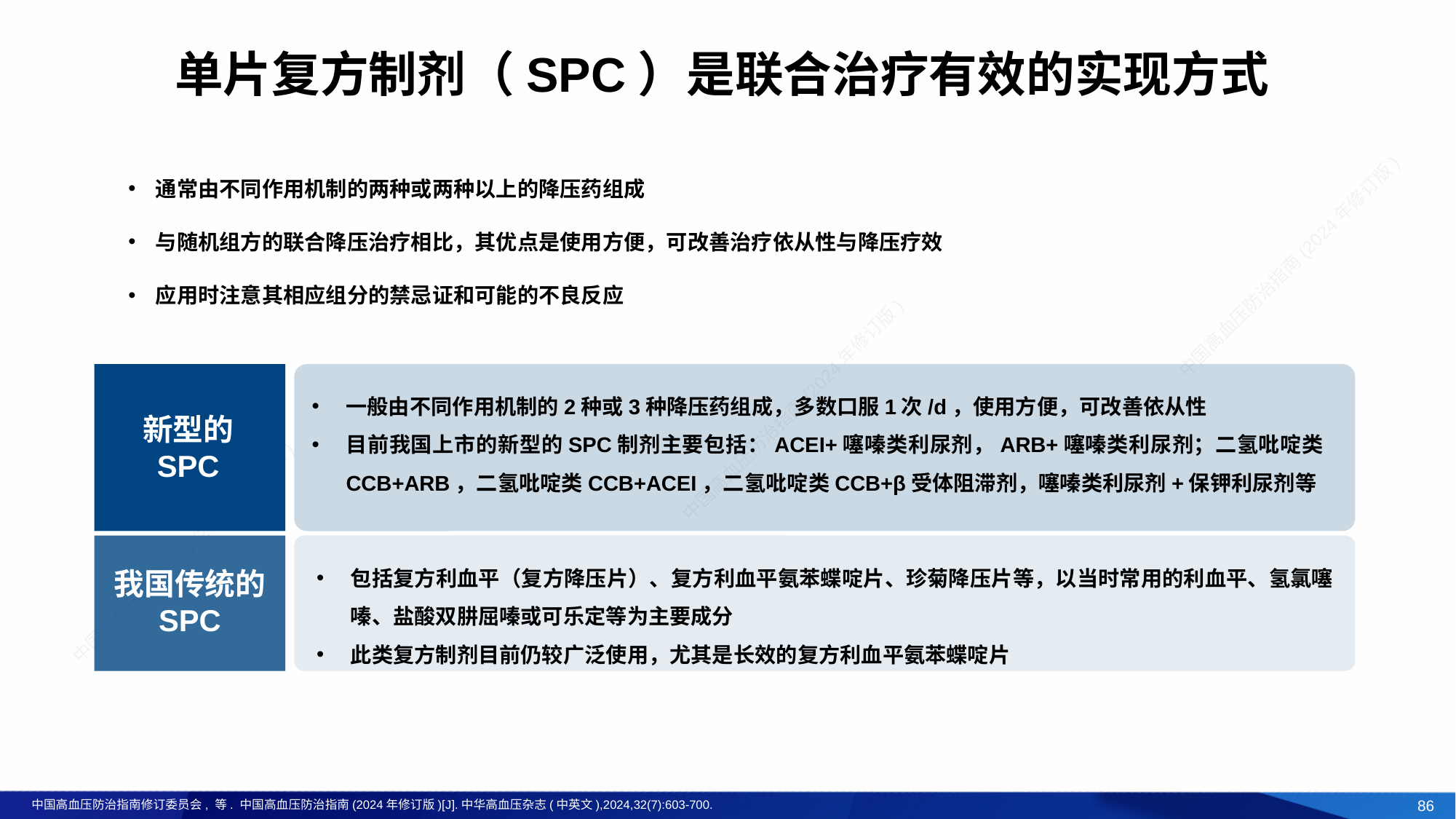

# 单片复方制剂（SPC）是联合治疗有效的实现方式
通常由不同作用机制的两种或两种以上的降压药组成
与随机组方的联合降压治疗相比，其优点是使用方便，可改善治疗依从性与降压疗效
应用时注意其相应组分的禁忌证和可能的不良反应

一般由不同作用机制的2种或3种降压药组成，多数口服1次/d，使用方便，可改善依从性
目前我国上市的新型的SPC制剂主要包括：ACEI+噻嗪类利尿剂，ARB+噻嗪类利尿剂；二氢吡啶类CCB+ARB，二氢吡啶类CCB+ACEI，二氢吡啶类CCB+β受体阻滞剂，噻嗪类利尿剂+保钾利尿剂等
新型的
SPC

包括复方利血平（复方降压片）、复方利血平氨苯蝶啶片、珍菊降压片等，以当时常用的利血平、氢氯噻嗪、盐酸双肼屈嗪或可乐定等为主要成分
此类复方制剂目前仍较广泛使用，尤其是长效的复方利血平氨苯蝶啶片
我国传统的
SPC